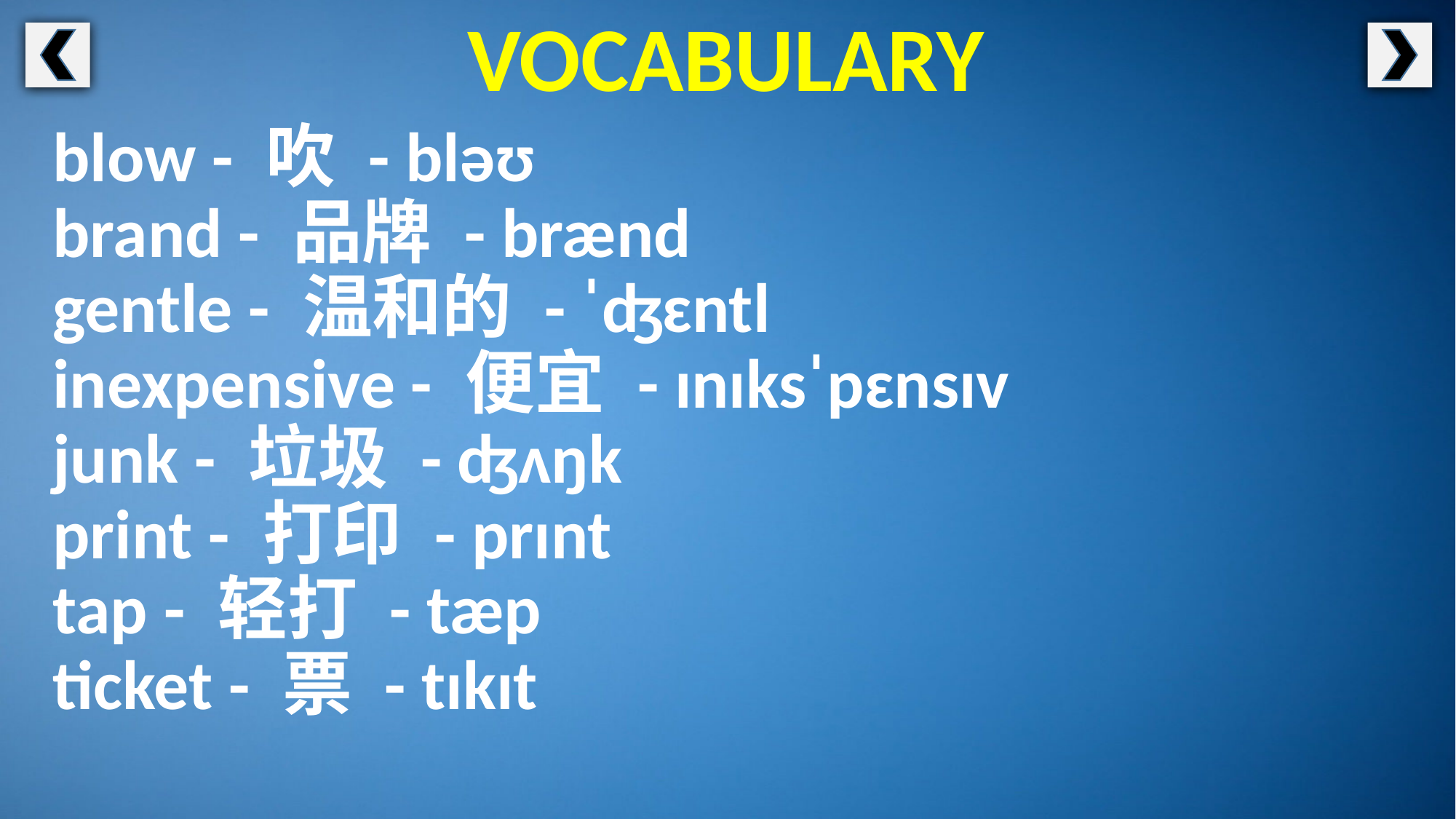

VOCABULARY
blow - 吹 - bləʊ
brand - 品牌 - brænd
gentle - 温和的 - ˈʤɛntl
inexpensive - 便宜 - ɪnɪksˈpɛnsɪv
junk - 垃圾 - ʤʌŋk
print - 打印 - prɪnt
tap - 轻打 - tæp
ticket - 票 - tɪkɪt